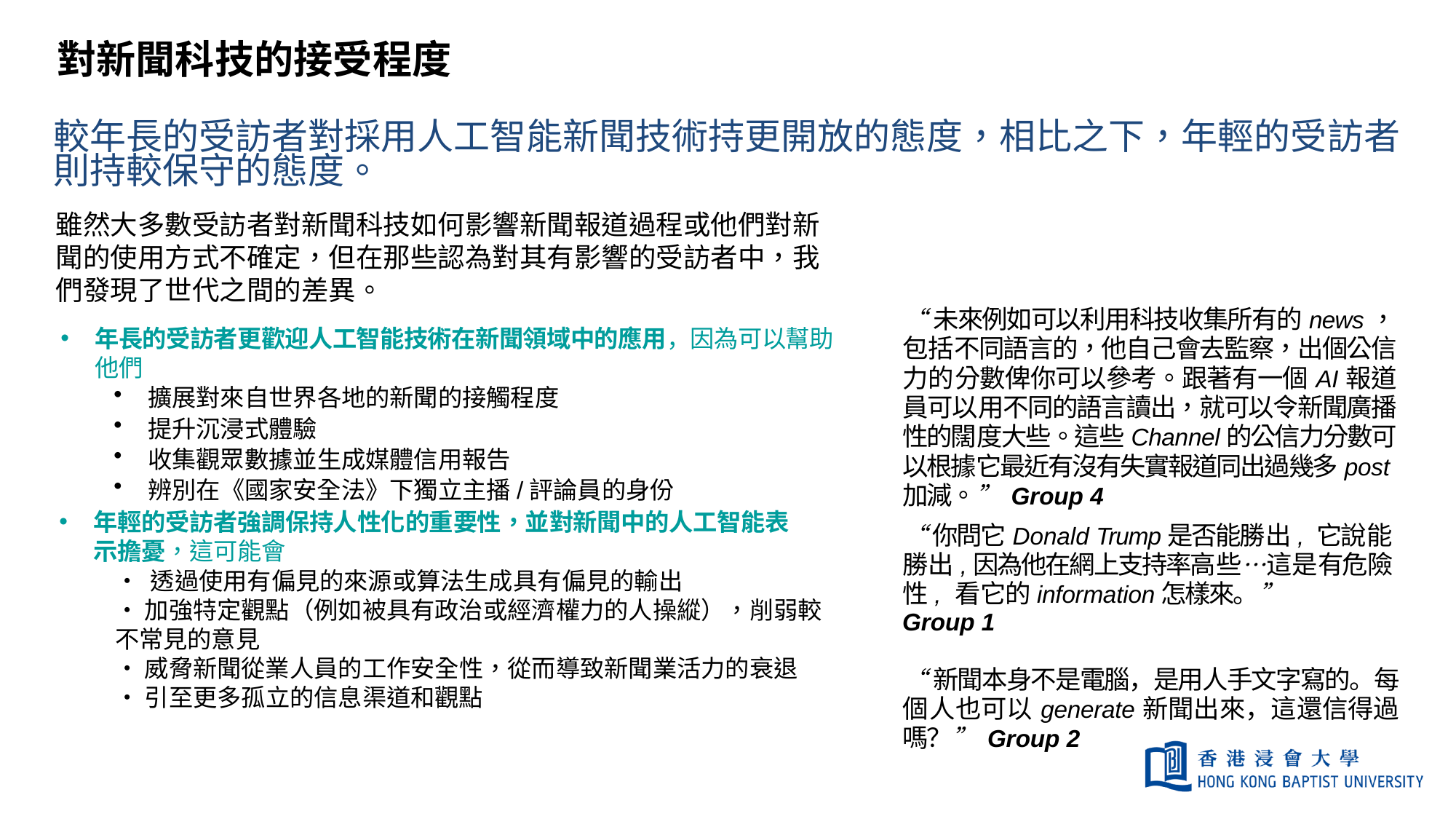

# 對新聞科技的接受程度
較年長的受訪者對採用人工智能新聞技術持更開放的態度，相比之下，年輕的受訪者則持較保守的態度。
雖然大多數受訪者對新聞科技如何影響新聞報道過程或他們對新聞的使用方式不確定，但在那些認為對其有影響的受訪者中，我們發現了世代之間的差異。
“未來例如可以利用科技收集所有的news，包括不同語言的，他自己會去監察，出個公信力的分數俾你可以參考。跟著有一個AI報道員可以用不同的語言讀出，就可以令新聞廣播性的闊度大些。這些Channel的公信力分數可以根據它最近有沒有失實報道同出過幾多post加減。” Group 4
年長的受訪者更歡迎人工智能技術在新聞領域中的應用，因為可以幫助他們
擴展對來自世界各地的新聞的接觸程度
提升沉浸式體驗
收集觀眾數據並生成媒體信用報告
辨別在《國家安全法》下獨立主播/評論員的身份
年輕的受訪者強調保持人性化的重要性，並對新聞中的人工智能表示擔憂，這可能會
“你問它Donald Trump是否能勝出, 它說能勝出,因為他在網上支持率高些…這是有危險性, 看它的information怎樣來。”	Group 1
• 透過使用有偏見的來源或算法生成具有偏見的輸出
• 加強特定觀點（例如被具有政治或經濟權力的人操縱），削弱較不常見的意見
• 威脅新聞從業人員的工作安全性，從而導致新聞業活力的衰退
• 引至更多孤立的信息渠道和觀點
“新聞本身不是電腦，是用人手文字寫的。每個人也可以generate新聞出來，這還信得過嗎？” Group 2